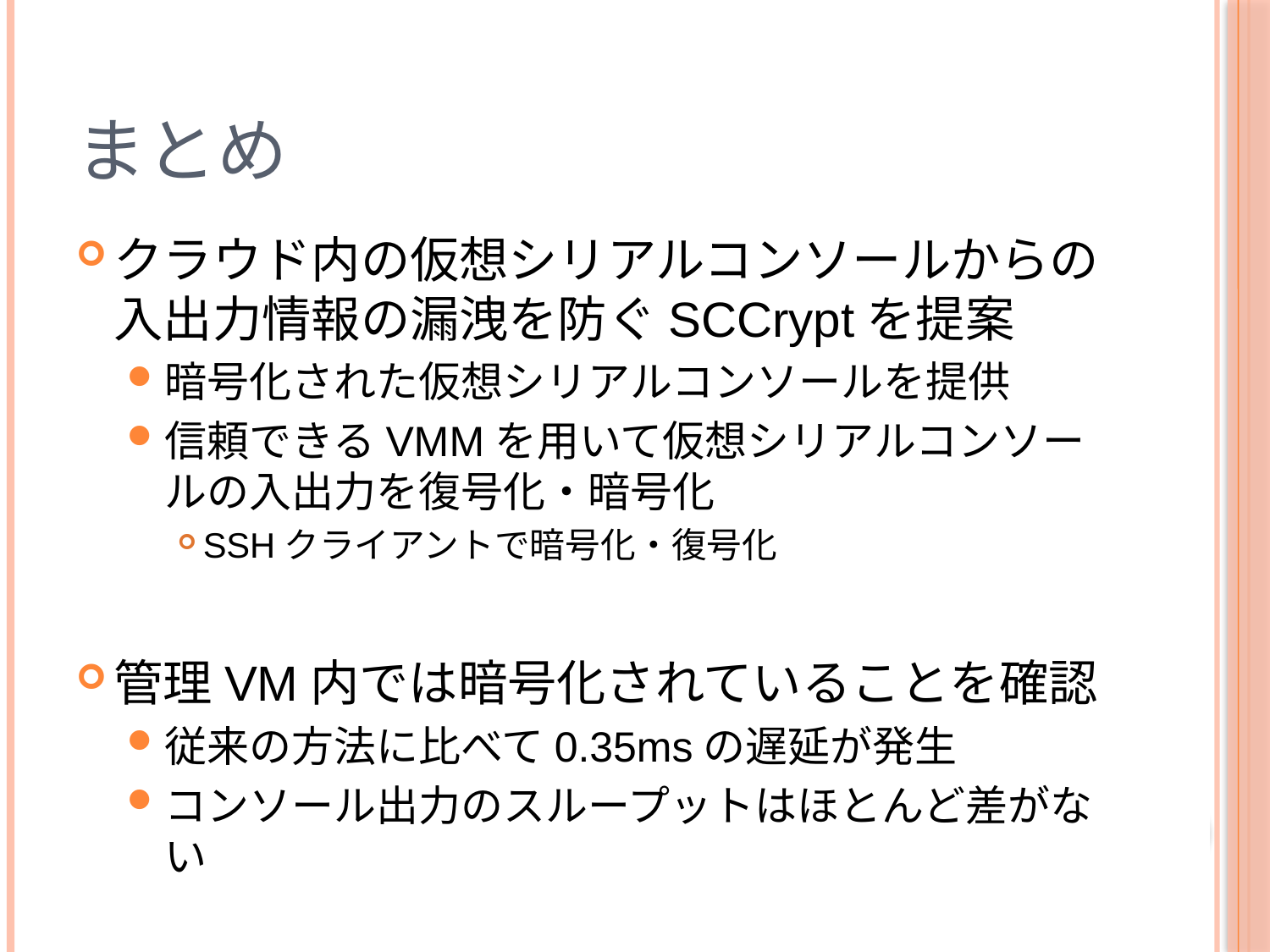

# まとめ
クラウド内の仮想シリアルコンソールからの入出力情報の漏洩を防ぐSCCryptを提案
暗号化された仮想シリアルコンソールを提供
信頼できるVMMを用いて仮想シリアルコンソールの入出力を復号化・暗号化
SSHクライアントで暗号化・復号化

管理VM内では暗号化されていることを確認
従来の方法に比べて0.35msの遅延が発生
コンソール出力のスループットはほとんど差がない